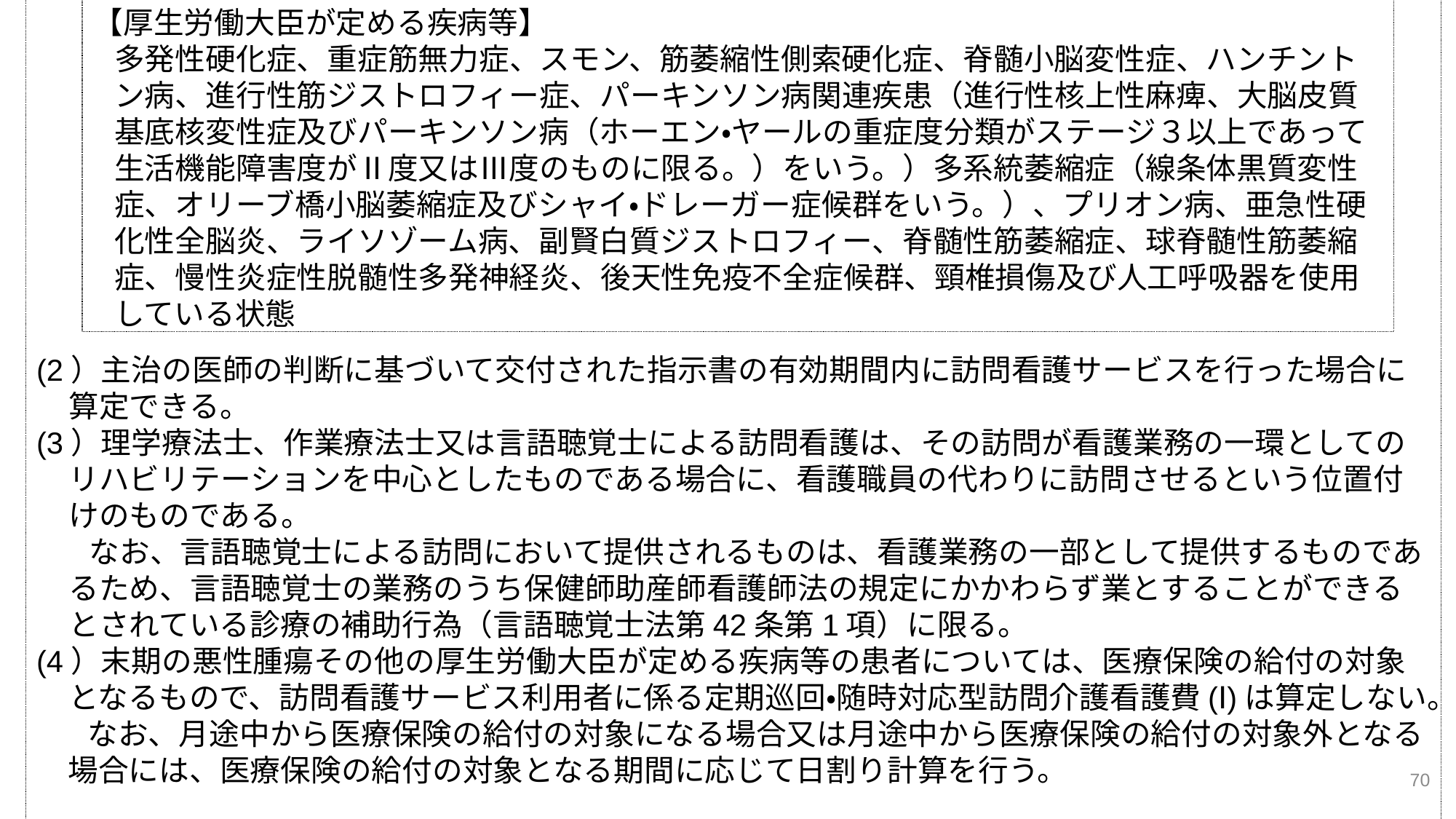

(2）主治の医師の判断に基づいて交付された指示書の有効期間内に訪問看護サービスを行った場合に算定できる。
(3）理学療法士、作業療法士又は言語聴覚士による訪問看護は、その訪問が看護業務の一環としてのリハビリテーションを中心としたものである場合に、看護職員の代わりに訪問させるという位置付けのものである。
なお、言語聴覚士による訪問において提供されるものは、看護業務の一部として提供するものであるため、言語聴覚士の業務のうち保健師助産師看護師法の規定にかかわらず業とすることができるとされている診療の補助行為（言語聴覚士法第42条第1項）に限る。
(4）末期の悪性腫瘍その他の厚生労働大臣が定める疾病等の患者については、医療保険の給付の対象となるもので、訪問看護サービス利用者に係る定期巡回・随時対応型訪問介護看護費(Ⅰ)は算定しない。
なお、月途中から医療保険の給付の対象になる場合又は月途中から医療保険の給付の対象外となる場合には、医療保険の給付の対象となる期間に応じて日割り計算を行う。

【厚生労働大臣が定める疾病等】
多発性硬化症、重症筋無力症、スモン、筋萎縮性側索硬化症、脊髄小脳変性症、ハンチントン病、進行性筋ジストロフィー症、パーキンソン病関連疾患（進行性核上性麻痺、大脳皮質基底核変性症及びパーキンソン病（ホーエン・ヤールの重症度分類がステージ３以上であって生活機能障害度がⅡ度又はⅢ度のものに限る。）をいう。）多系統萎縮症（線条体黒質変性症、オリーブ橋小脳萎縮症及びシャイ・ドレーガー症候群をいう。）、プリオン病、亜急性硬化性全脳炎、ライソゾーム病、副賢白質ジストロフィー、脊髄性筋萎縮症、球脊髄性筋萎縮症、慢性炎症性脱髄性多発神経炎、後天性免疫不全症候群、頸椎損傷及び人工呼吸器を使用している状態
70